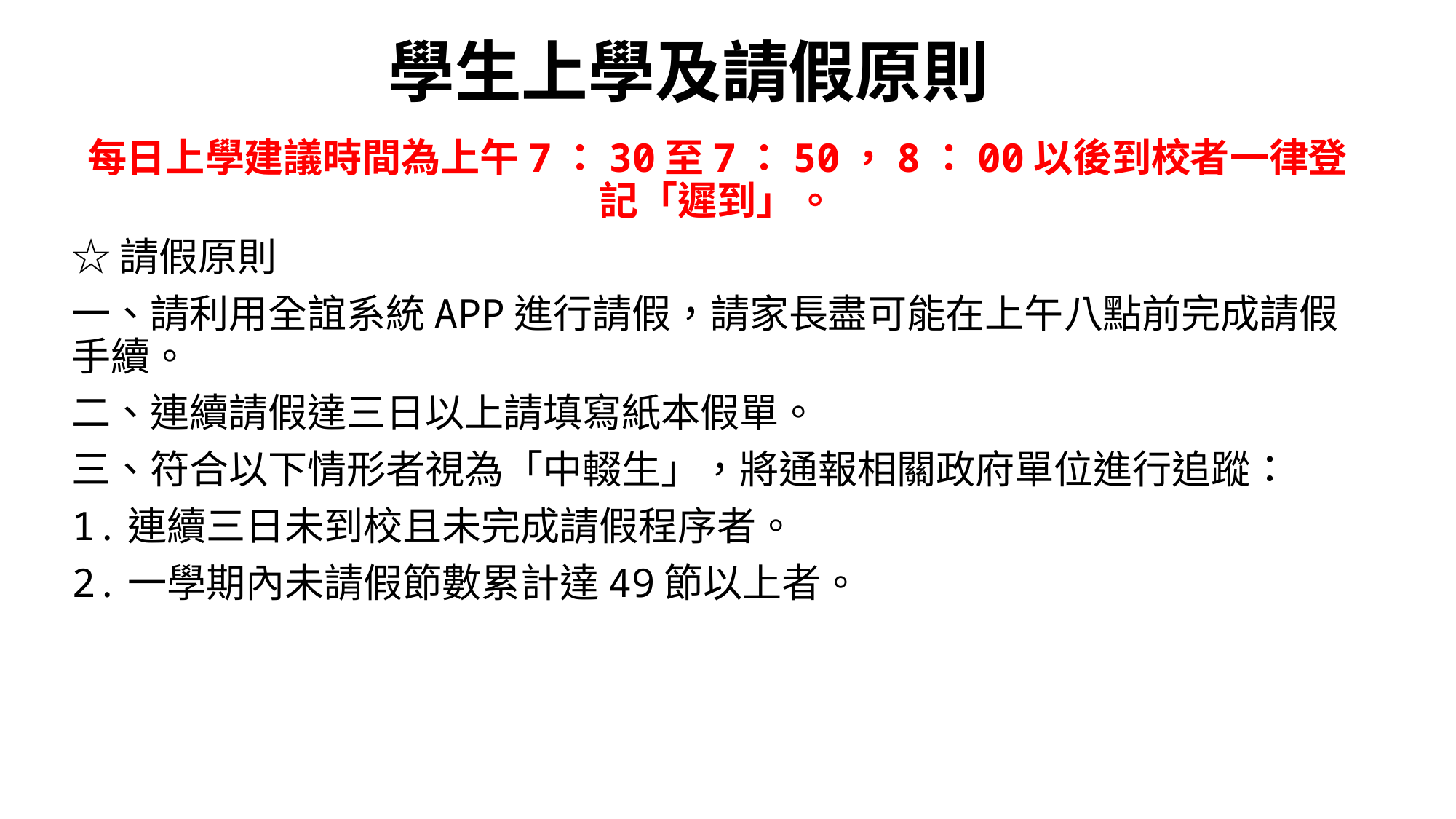

# 學生上學及請假原則
每日上學建議時間為上午7：30至7：50，8：00以後到校者一律登記「遲到」。
☆請假原則
一、請利用全誼系統APP進行請假，請家長盡可能在上午八點前完成請假手續。
二、連續請假達三日以上請填寫紙本假單。
三、符合以下情形者視為「中輟生」，將通報相關政府單位進行追蹤：
1.連續三日未到校且未完成請假程序者。
2.一學期內未請假節數累計達49節以上者。